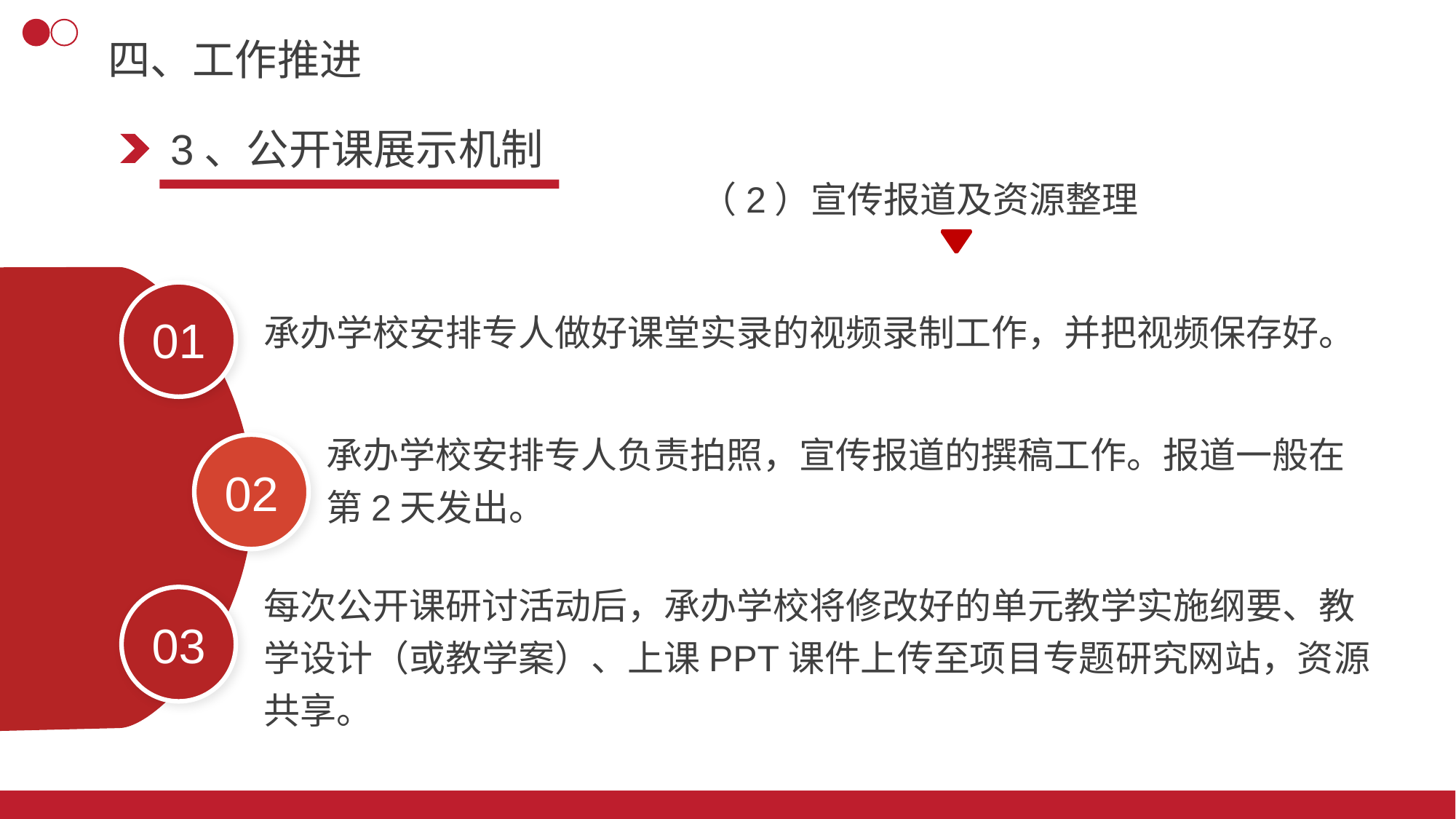

四、工作推进
3、公开课展示机制

（2）宣传报道及资源整理

01
02
03
承办学校安排专人做好课堂实录的视频录制工作，并把视频保存好。
承办学校安排专人负责拍照，宣传报道的撰稿工作。报道一般在第2天发出。
每次公开课研讨活动后，承办学校将修改好的单元教学实施纲要、教学设计（或教学案）、上课PPT课件上传至项目专题研究网站，资源共享。